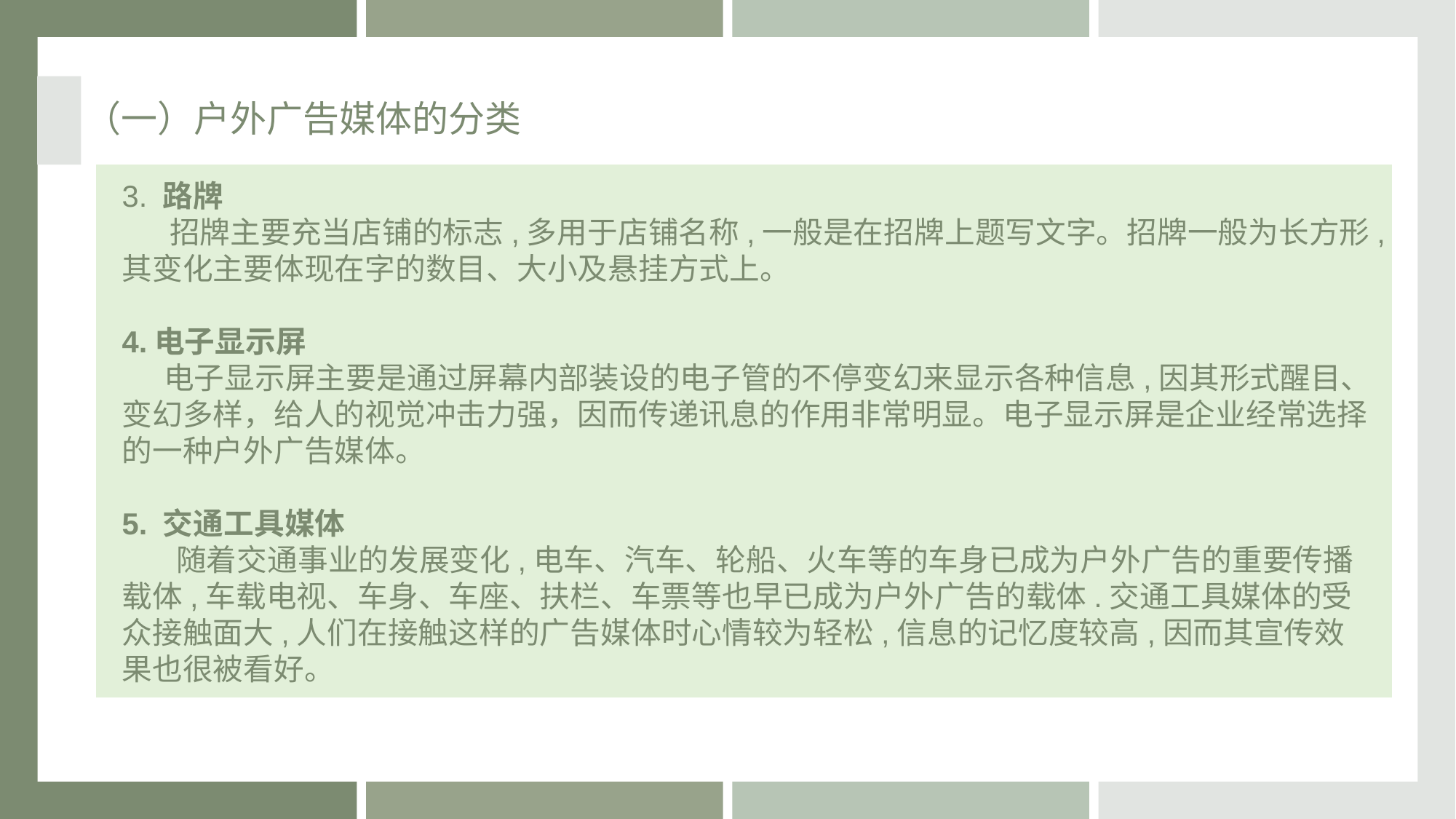

（一）户外广告媒体的分类

3. 路牌
      招牌主要充当店铺的标志,多用于店铺名称,一般是在招牌上题写文字。招牌一般为长方形,其变化主要体现在字的数目、大小及悬挂方式上。

4.电子显示屏
     电子显示屏主要是通过屏幕内部装设的电子管的不停变幻来显示各种信息,因其形式醒目、变幻多样，给人的视觉冲击力强，因而传递讯息的作用非常明显。电子显示屏是企业经常选择的一种户外广告媒体。

5. 交通工具媒体
       随着交通事业的发展变化,电车、汽车、轮船、火车等的车身已成为户外广告的重要传播载体,车载电视、车身、车座、扶栏、车票等也早已成为户外广告的载体.交通工具媒体的受众接触面大,人们在接触这样的广告媒体时心情较为轻松,信息的记忆度较高,因而其宣传效果也很被看好。